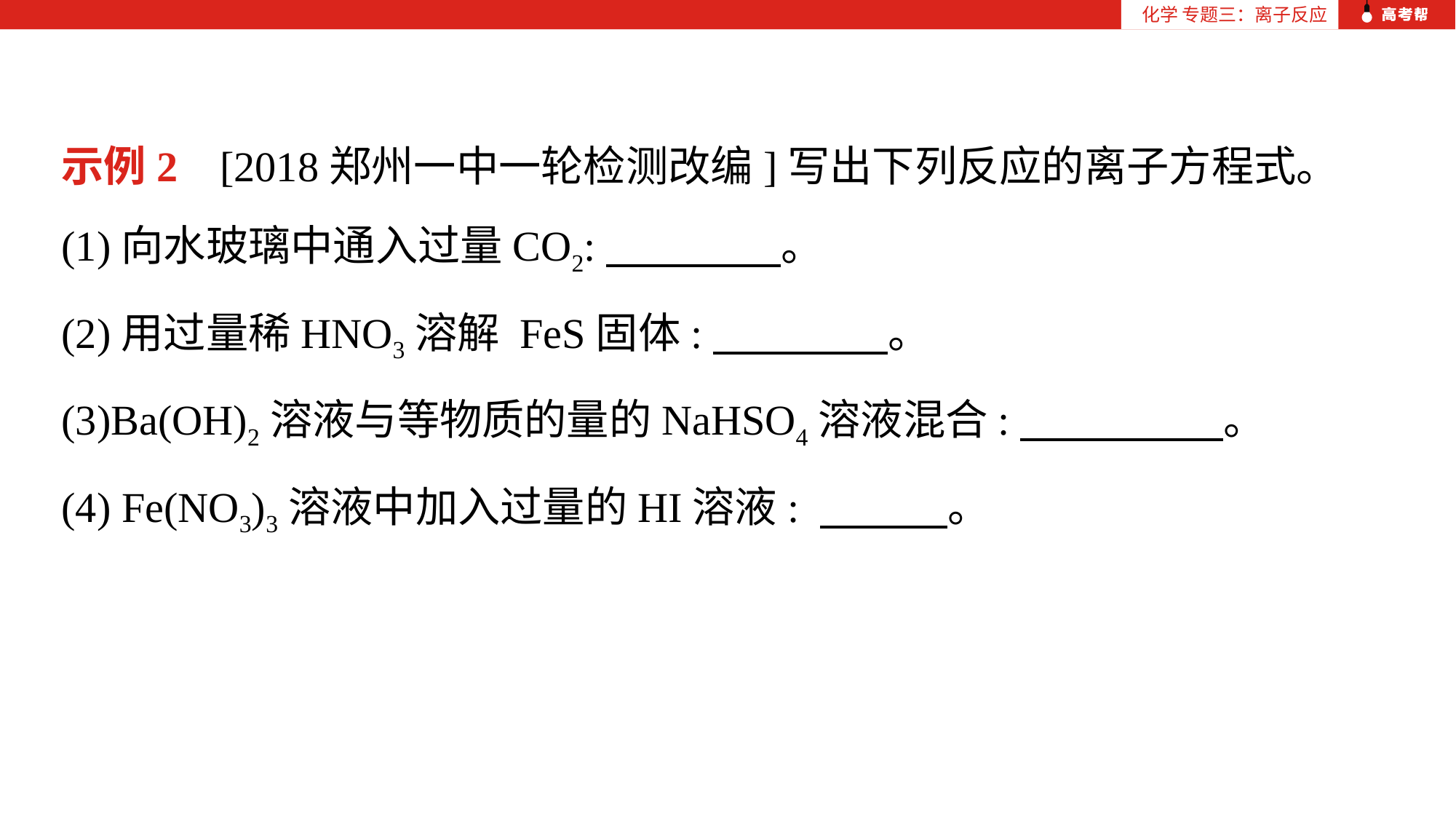

化学 专题三：离子反应

示例2    [2018郑州一中一轮检测改编]写出下列反应的离子方程式。
(1)向水玻璃中通入过量CO2:　              。
(2)用过量稀HNO3溶解 FeS固体:　              。
(3)Ba(OH)2溶液与等物质的量的NaHSO4溶液混合:　                 。
(4) Fe(NO3)3溶液中加入过量的HI溶液: 　         。